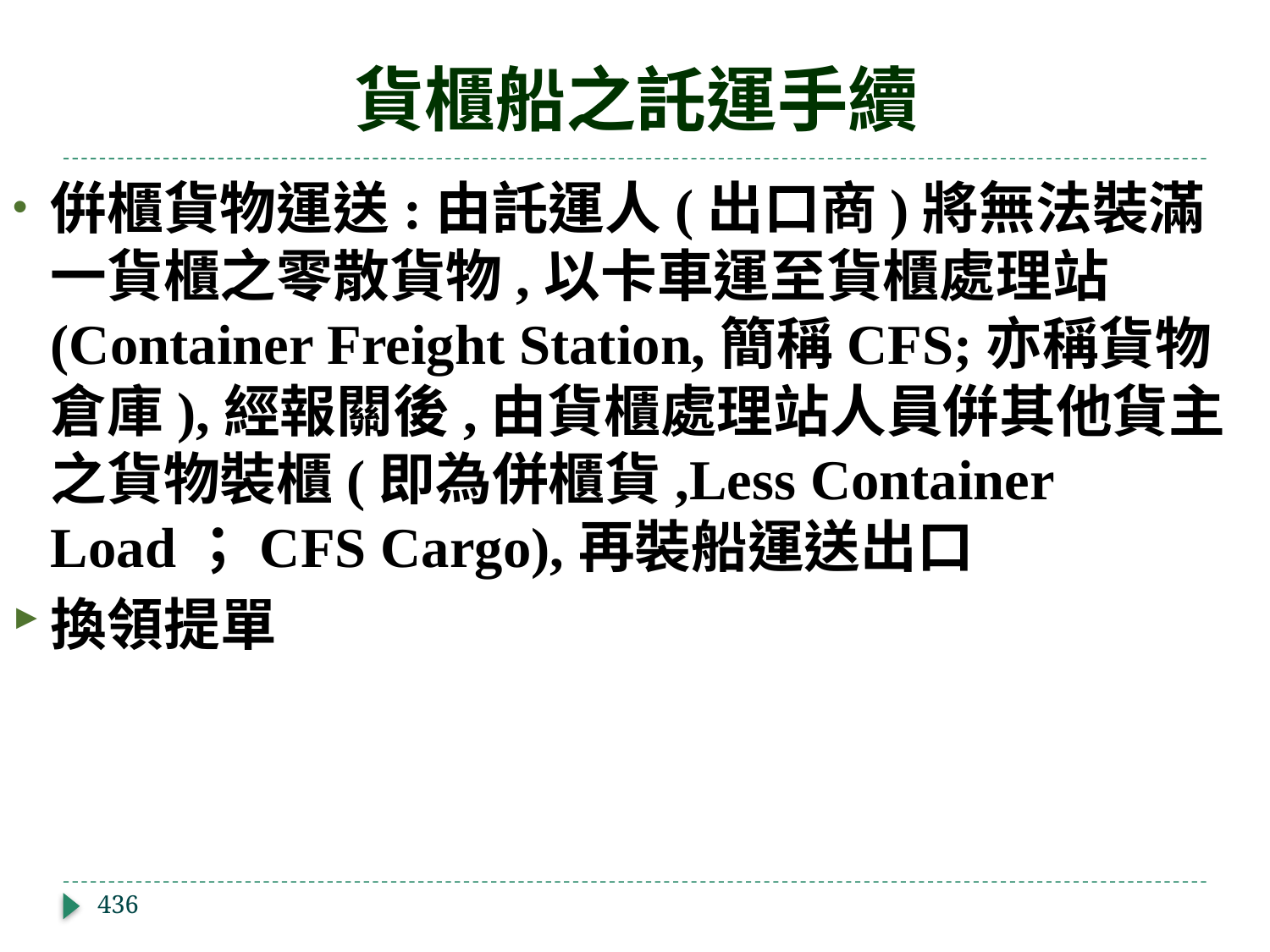

# 貨櫃船之託運手續
倂櫃貨物運送:由託運人(出口商)將無法裝滿一貨櫃之零散貨物,以卡車運至貨櫃處理站(Container Freight Station,簡稱CFS;亦稱貨物倉庫),經報關後,由貨櫃處理站人員倂其他貨主之貨物裝櫃(即為併櫃貨,Less Container Load；CFS Cargo),再裝船運送出口
換領提單
436